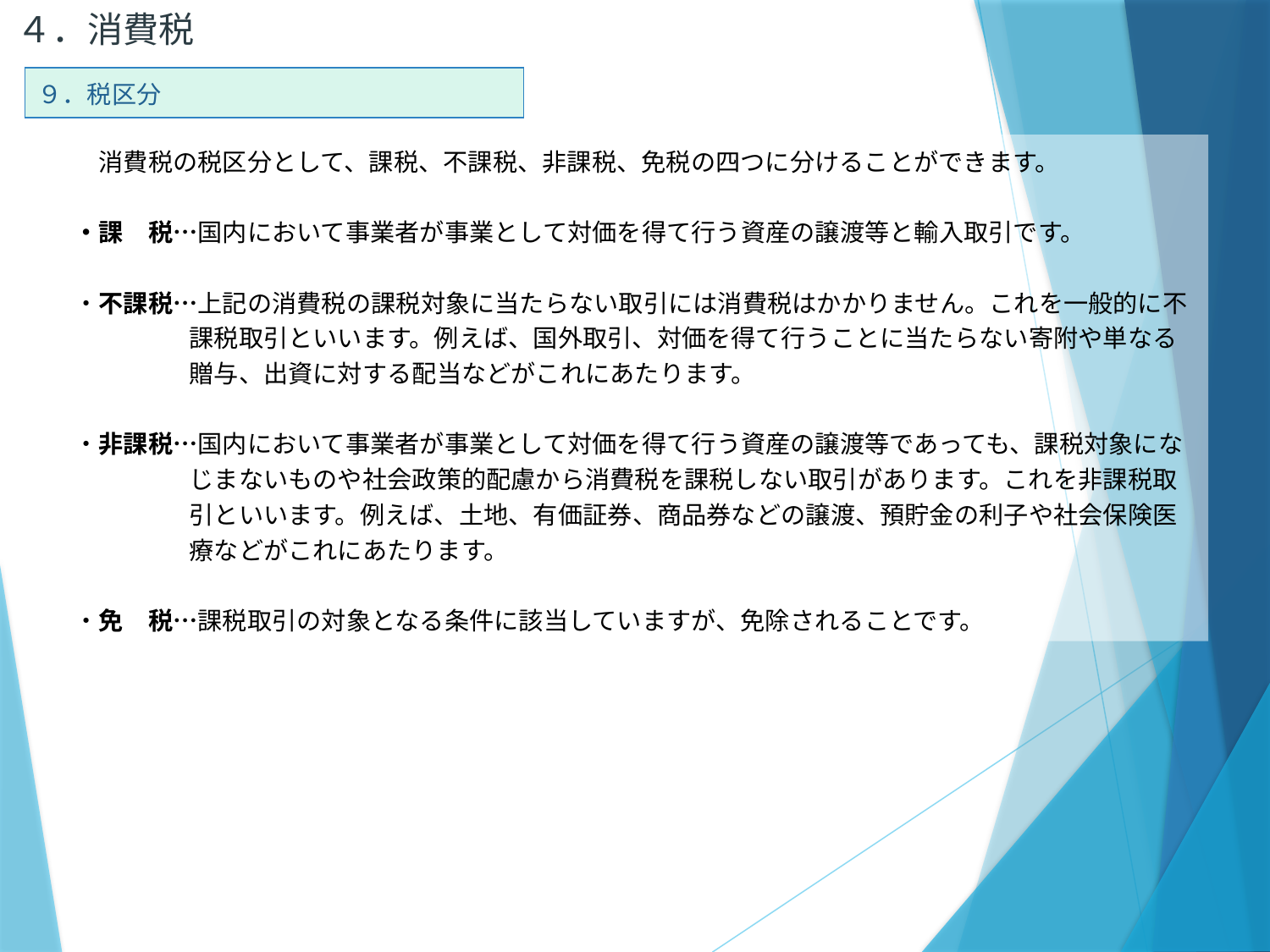

４．消費税
| ９．税区分 |
| --- |
　消費税の税区分として、課税、不課税、非課税、免税の四つに分けることができます。

・課　税…国内において事業者が事業として対価を得て行う資産の譲渡等と輸入取引です。

・不課税…上記の消費税の課税対象に当たらない取引には消費税はかかりません。これを一般的に不課税取引といいます。例えば、国外取引、対価を得て行うことに当たらない寄附や単なる贈与、出資に対する配当などがこれにあたります。

・非課税…国内において事業者が事業として対価を得て行う資産の譲渡等であっても、課税対象になじまないものや社会政策的配慮から消費税を課税しない取引があります。これを非課税取引といいます。例えば、土地、有価証券、商品券などの譲渡、預貯金の利子や社会保険医療などがこれにあたります。

・免　税…課税取引の対象となる条件に該当していますが、免除されることです。